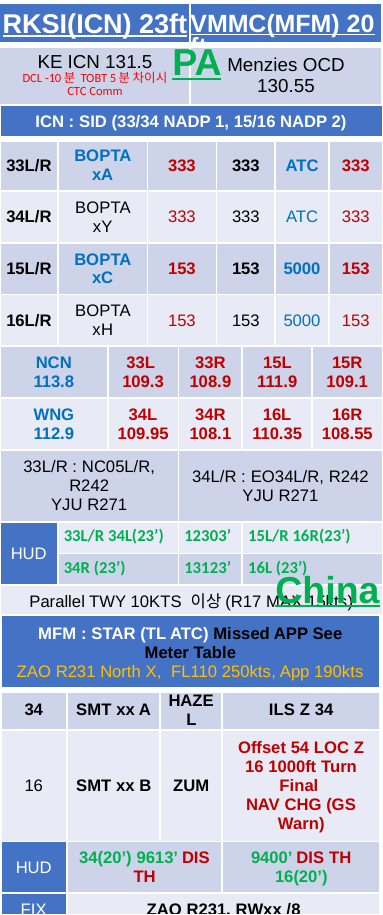

| RKSI(ICN) 23ft | VMMC(MFM) 20ft |
| --- | --- |
| KE ICN 131.5 DCL -10분 TOBT 5분 차이시 CTC Comm | Menzies OCD 130.55 |
PA
| ICN : SID (33/34 NADP 1, 15/16 NADP 2) |  |  |  |  |  |  |  |  |  |
| --- | --- | --- | --- | --- | --- | --- | --- | --- | --- |
| 33L/R | BOPTA xA |  | 333 |  | 333 |  | ATC |  | 333 |
| 34L/R | BOPTA xY |  | 333 |  | 333 |  | ATC |  | 333 |
| 15L/R | BOPTA xC |  | 153 |  | 153 |  | 5000 |  | 153 |
| 16L/R | BOPTA xH |  | 153 |  | 153 |  | 5000 |  | 153 |
| NCN 113.8 |  | 33L 109.3 |  | 33R 108.9 |  | 15L 111.9 |  | 15R 109.1 |  |
| WNG 112.9 |  | 34L 109.95 |  | 34R 108.1 |  | 16L 110.35 |  | 16R 108.55 |  |
| 33L/R : NC05L/R, R242 YJU R271 |  |  |  | 34L/R : EO34L/R, R242 YJU R271 |  |  |  |  |  |
| HUD | 33L/R 34L(23’) |  |  | 12303’ |  | 15L/R 16R(23’) |  |  |  |
|  | 34R (23’) |  |  | 13123’ |  | 16L (23’) |  |  |  |
| Parallel TWY 10KTS 이상(R17 MAX 15kts) |  |  |  |  |  |  |  |  |  |
ICN 124.52(125.72) - FUK 127.5 - TPE 125.5 – 126.7
129.1 - HKG RDR 121.3 – 126.5
ZUI APP 123.85 – MFM TWR 118.0
China
| MFM : STAR (TL ATC) Missed APP See Meter Table ZAO R231 North X, FL110 250kts, App 190kts |  |  |  |
| --- | --- | --- | --- |
| 34 | SMT xx A | HAZEL | ILS Z 34 |
| 16 | SMT xx B | ZUM | Offset 54 LOC Z 16 1000ft Turn Final NAV CHG (GS Warn) |
| HUD | 34(20’) 9613’ DIS TH |  | 9400’ DIS TH 16(20’) |
| FIX | ZAO R231, RWxx /8 |  |  |
| 34 : G(9074’) 16 : E(7020’), D(8989’) |  |  |  |
| In Apron, Caution Wingtip & Jet Blast Advanced VDGS |  |  |  |